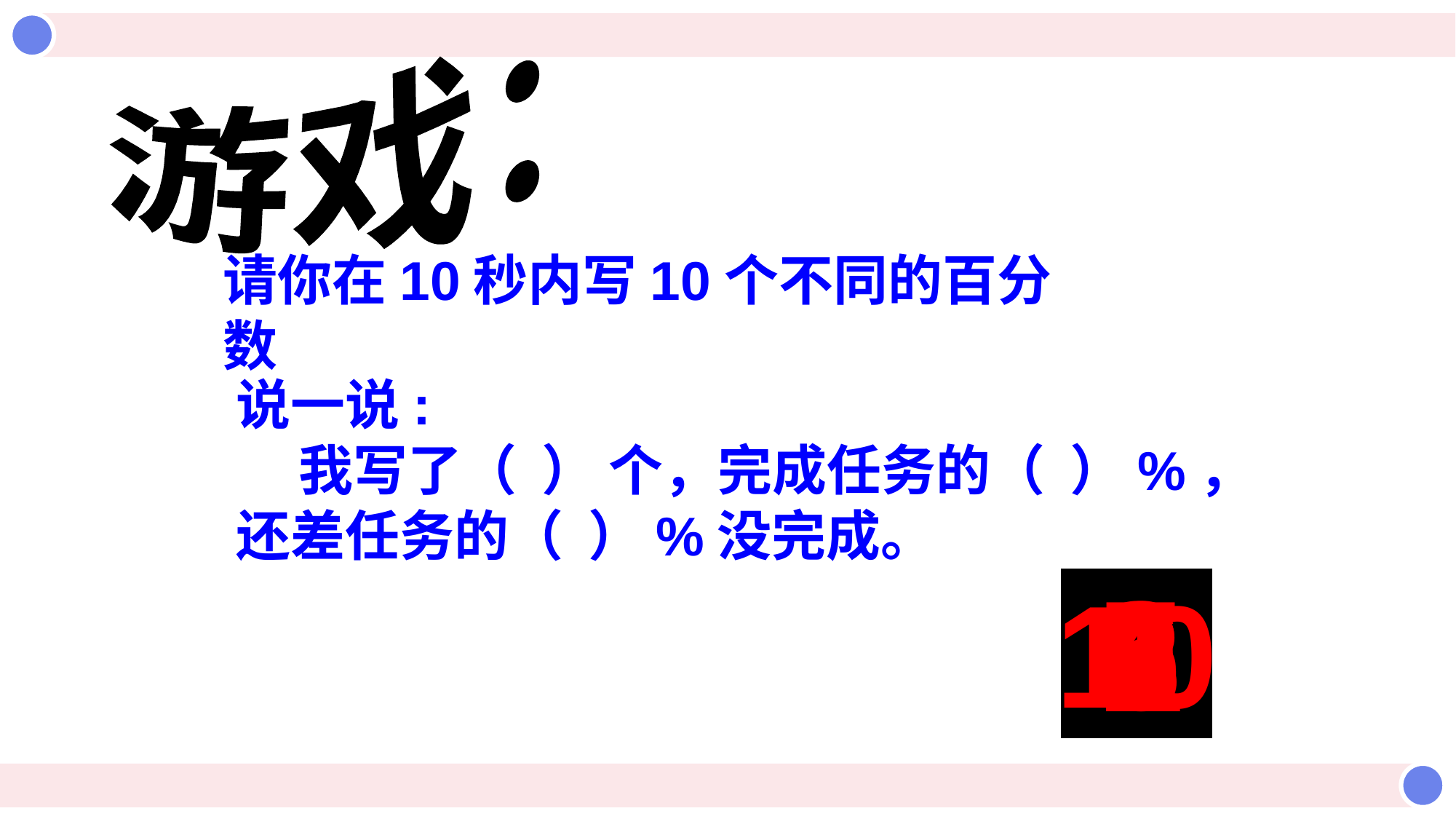

游戏：
请你在10秒内写10个不同的百分数
说一说:
    我写了（  ） 个，完成任务的（  ）%，还差任务的（  ）%没完成。
6
8
7
4
5
9
10
3
2
1